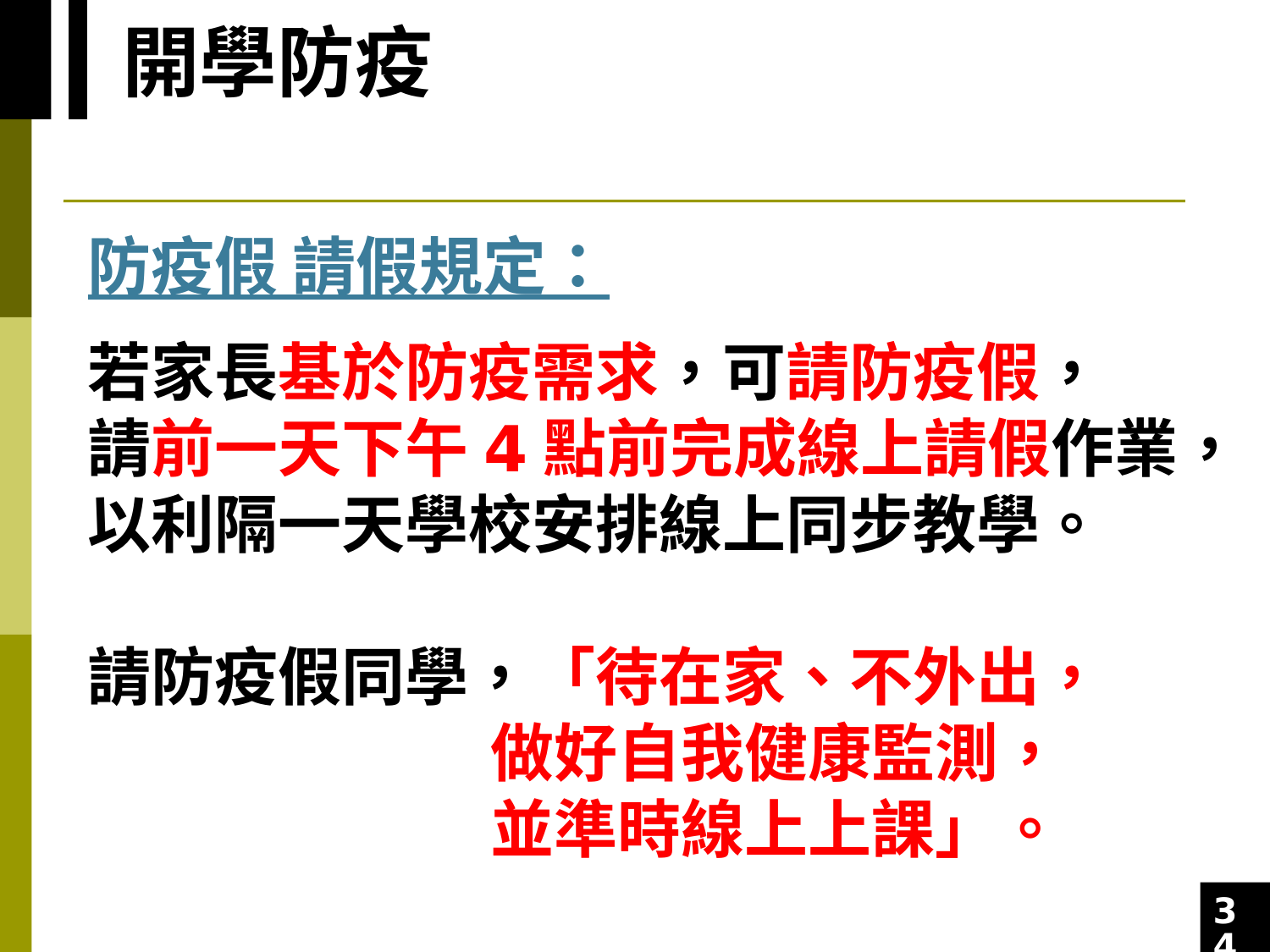

防疫假 請假規定：

若家長基於防疫需求，可請防疫假，
請前一天下午4點前完成線上請假作業，
以利隔一天學校安排線上同步教學。

請防疫假同學，「待在家、不外出，
                            做好自我健康監測，
                            並準時線上上課」。

34